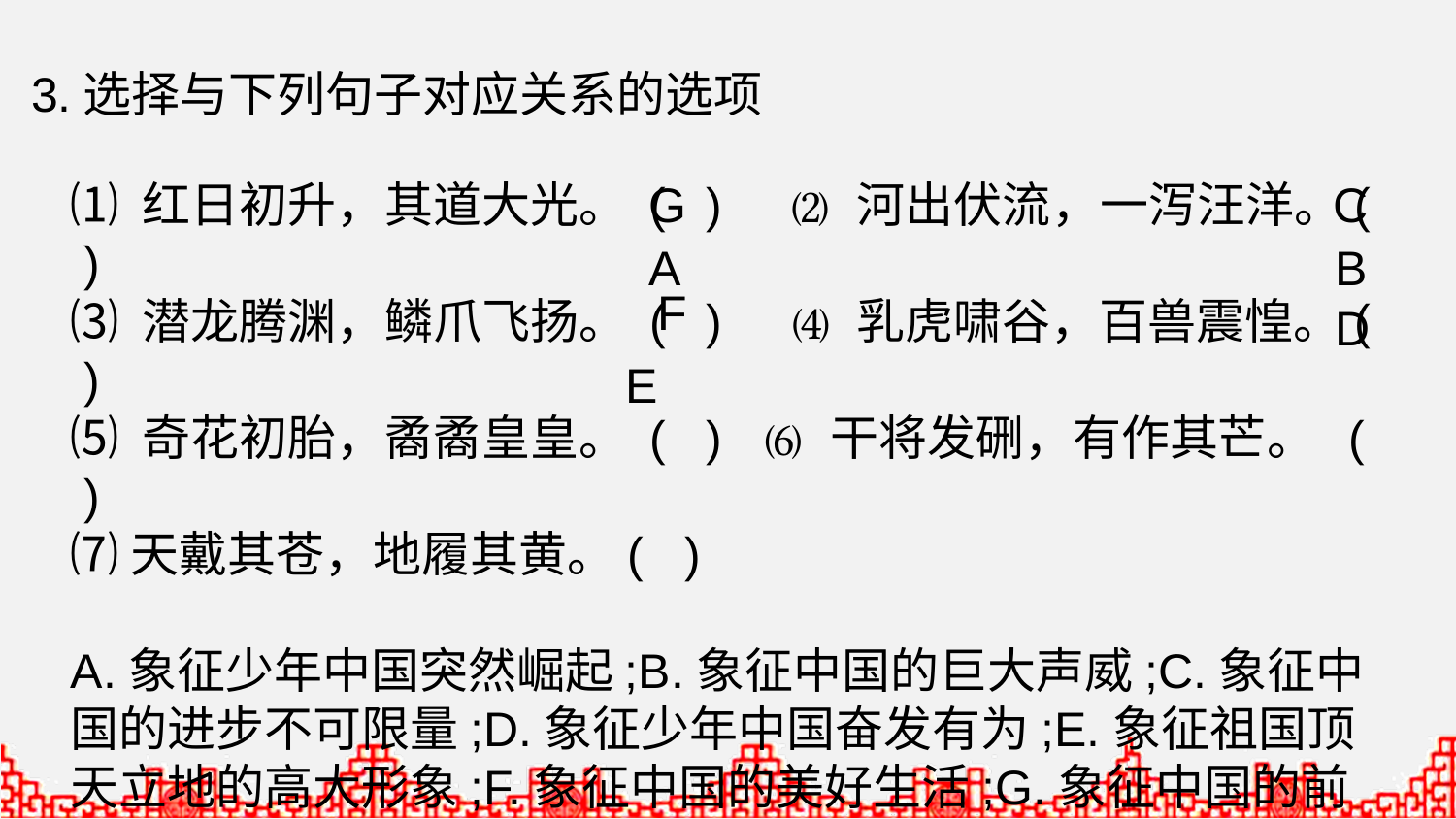

3.选择与下列句子对应关系的选项
⑴ 红日初升，其道大光。 (   )     ⑵ 河出伏流，一泻汪洋。(   )
⑶ 潜龙腾渊，鳞爪飞扬。 (   )     ⑷ 乳虎啸谷，百兽震惶。(   )
⑸ 奇花初胎，矞矞皇皇。 (   )   ⑹ 干将发硎，有作其芒。  (   )
⑺天戴其苍，地履其黄。(   )

A.象征少年中国突然崛起;B.象征中国的巨大声威;C.象征中国的进步不可限量;D.象征少年中国奋发有为;E.象征祖国顶天立地的高大形象;F.象征中国的美好生活;G.象征中国的前途灿烂。
G
C
A
B
F
D
E